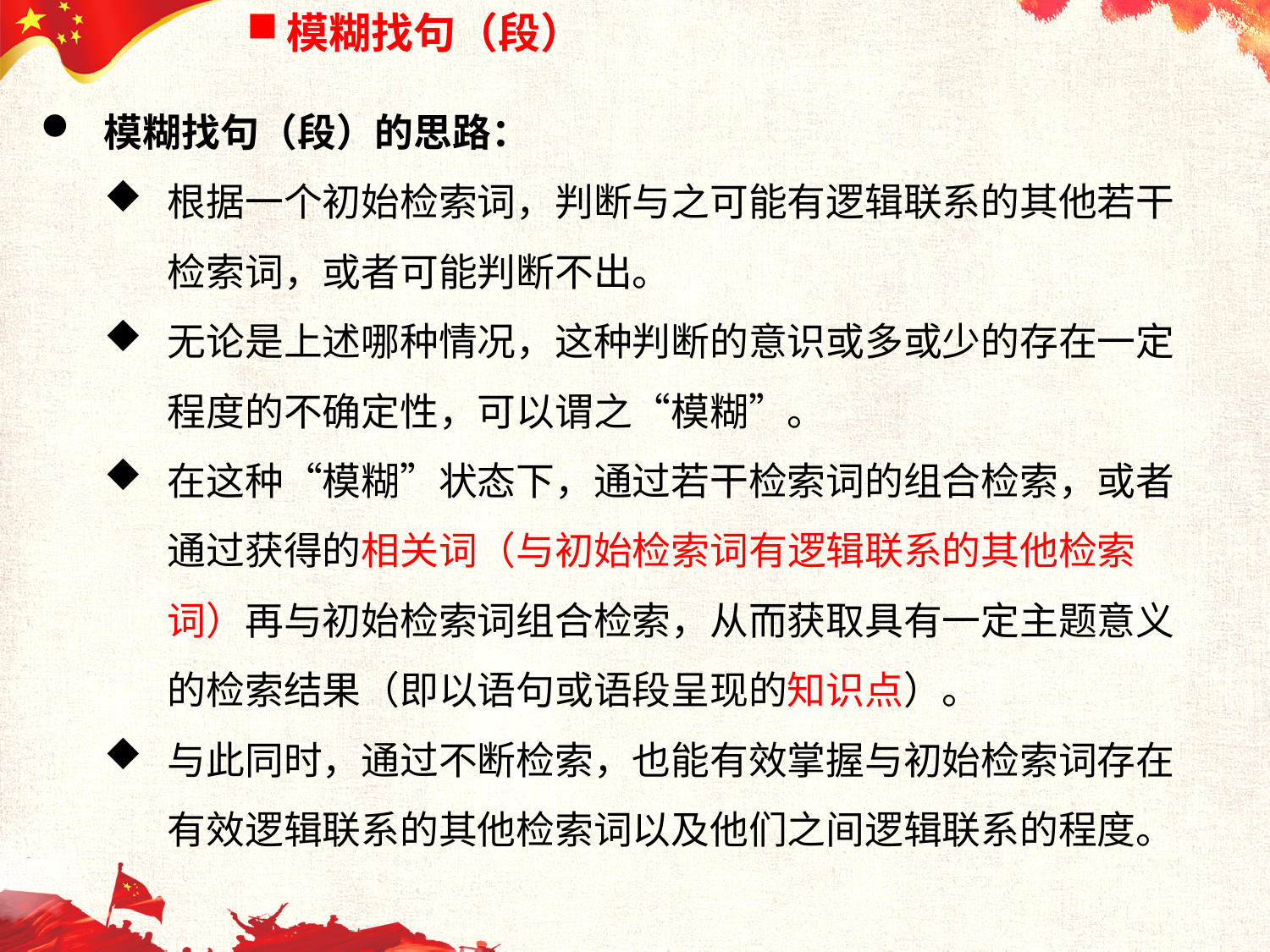

模糊找句（段）
模糊找句（段）的思路：
根据一个初始检索词，判断与之可能有逻辑联系的其他若干检索词，或者可能判断不出。
无论是上述哪种情况，这种判断的意识或多或少的存在一定程度的不确定性，可以谓之“模糊”。
在这种“模糊”状态下，通过若干检索词的组合检索，或者通过获得的相关词（与初始检索词有逻辑联系的其他检索词）再与初始检索词组合检索，从而获取具有一定主题意义的检索结果（即以语句或语段呈现的知识点）。
与此同时，通过不断检索，也能有效掌握与初始检索词存在有效逻辑联系的其他检索词以及他们之间逻辑联系的程度。